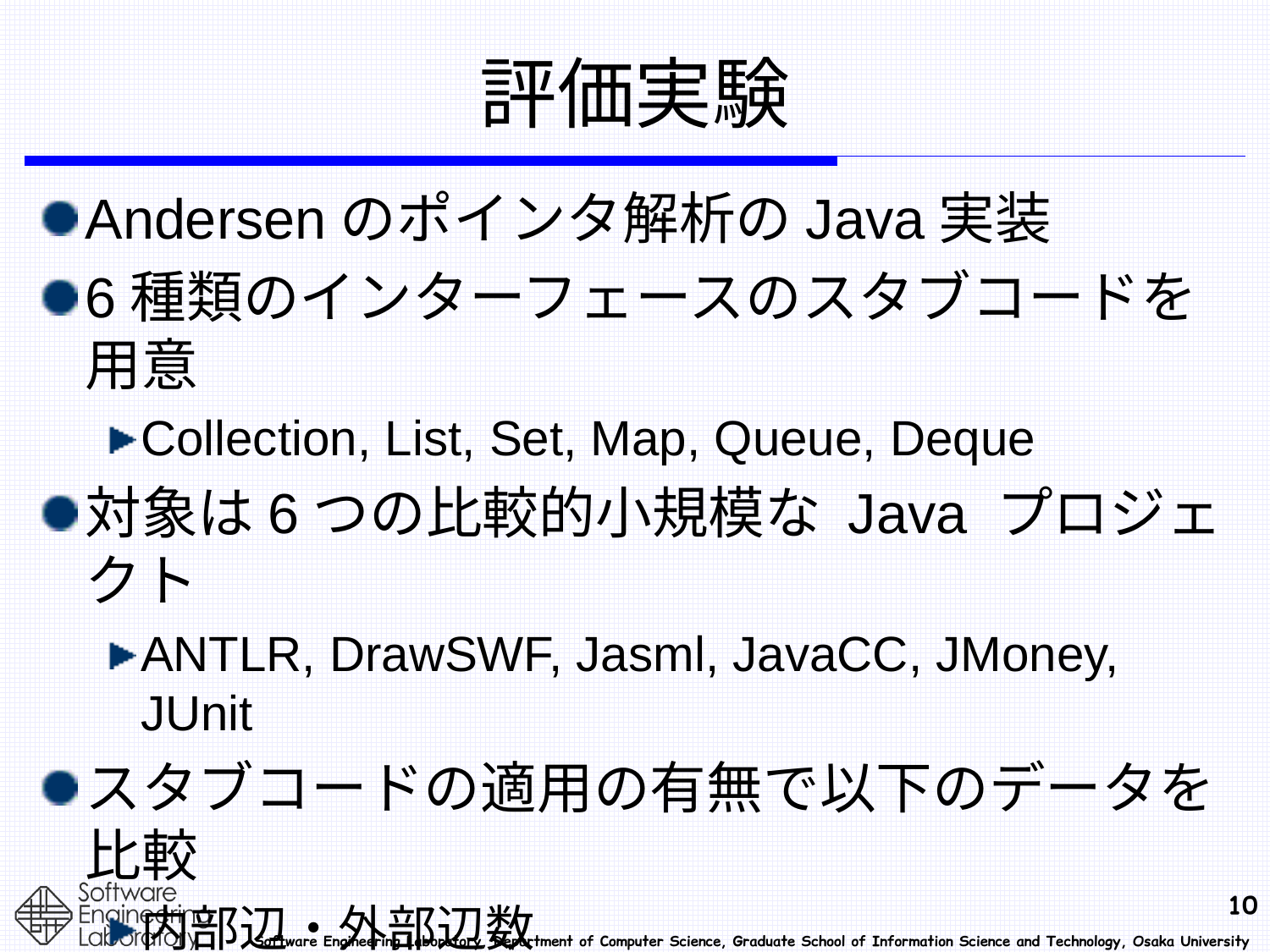

# 評価実験
Andersenのポインタ解析のJava実装
6種類のインターフェースのスタブコードを用意
Collection, List, Set, Map, Queue, Deque
対象は6つの比較的小規模な Java プロジェクト
ANTLR, DrawSWF, Jasml, JavaCC, JMoney, JUnit
スタブコードの適用の有無で以下のデータを比較
内部辺・外部辺数
解析時間